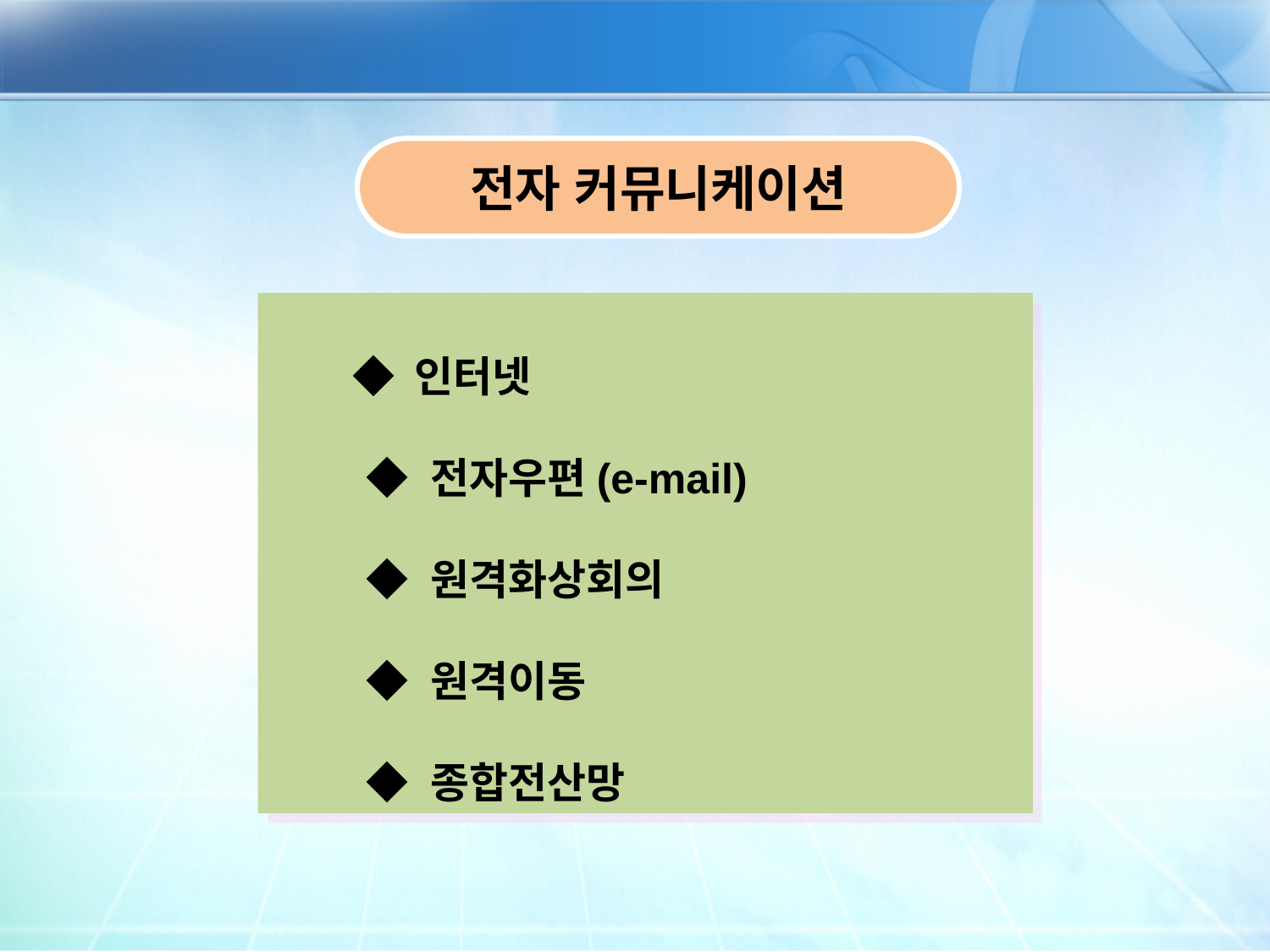

전자 커뮤니케이션
      ◆ 인터넷
      ◆ 전자우편(e-mail)
      ◆ 원격화상회의
      ◆ 원격이동
      ◆ 종합전산망